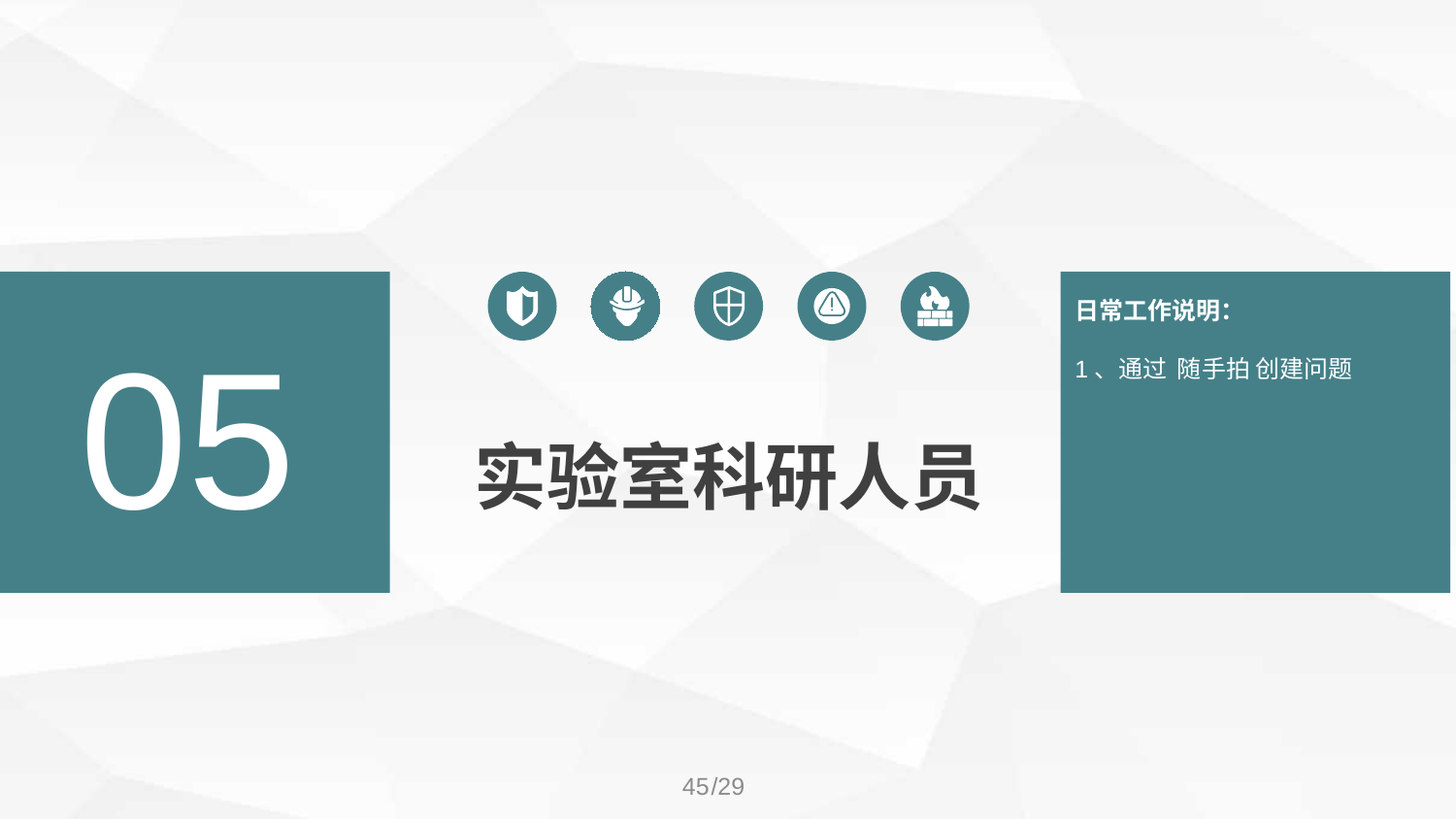

日常工作说明：

1、通过  随手拍 创建问题
05
实验室科研人员
45
/29